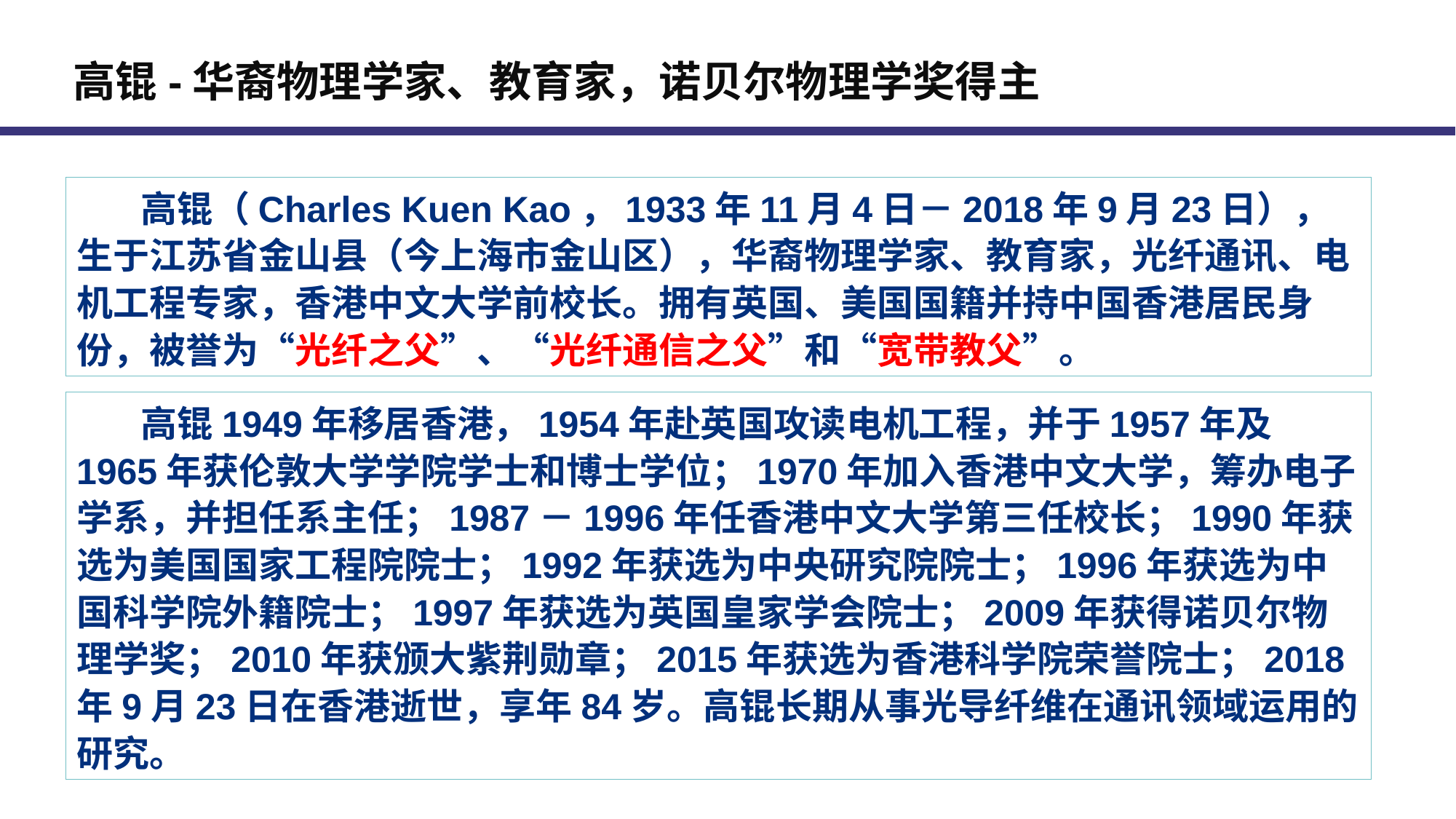

# 高锟-华裔物理学家、教育家，诺贝尔物理学奖得主
高锟（Charles Kuen Kao，1933年11月4日－2018年9月23日），生于江苏省金山县（今上海市金山区），华裔物理学家、教育家，光纤通讯、电机工程专家，香港中文大学前校长。拥有英国、美国国籍并持中国香港居民身份，被誉为“光纤之父”、“光纤通信之父”和“宽带教父”。
高锟1949年移居香港，1954年赴英国攻读电机工程，并于1957年及1965年获伦敦大学学院学士和博士学位；1970年加入香港中文大学，筹办电子学系，并担任系主任；1987－1996年任香港中文大学第三任校长；1990年获选为美国国家工程院院士；1992年获选为中央研究院院士；1996年获选为中国科学院外籍院士；1997年获选为英国皇家学会院士；2009年获得诺贝尔物理学奖；2010年获颁大紫荆勋章；2015年获选为香港科学院荣誉院士；2018年9月23日在香港逝世，享年84岁。高锟长期从事光导纤维在通讯领域运用的研究。